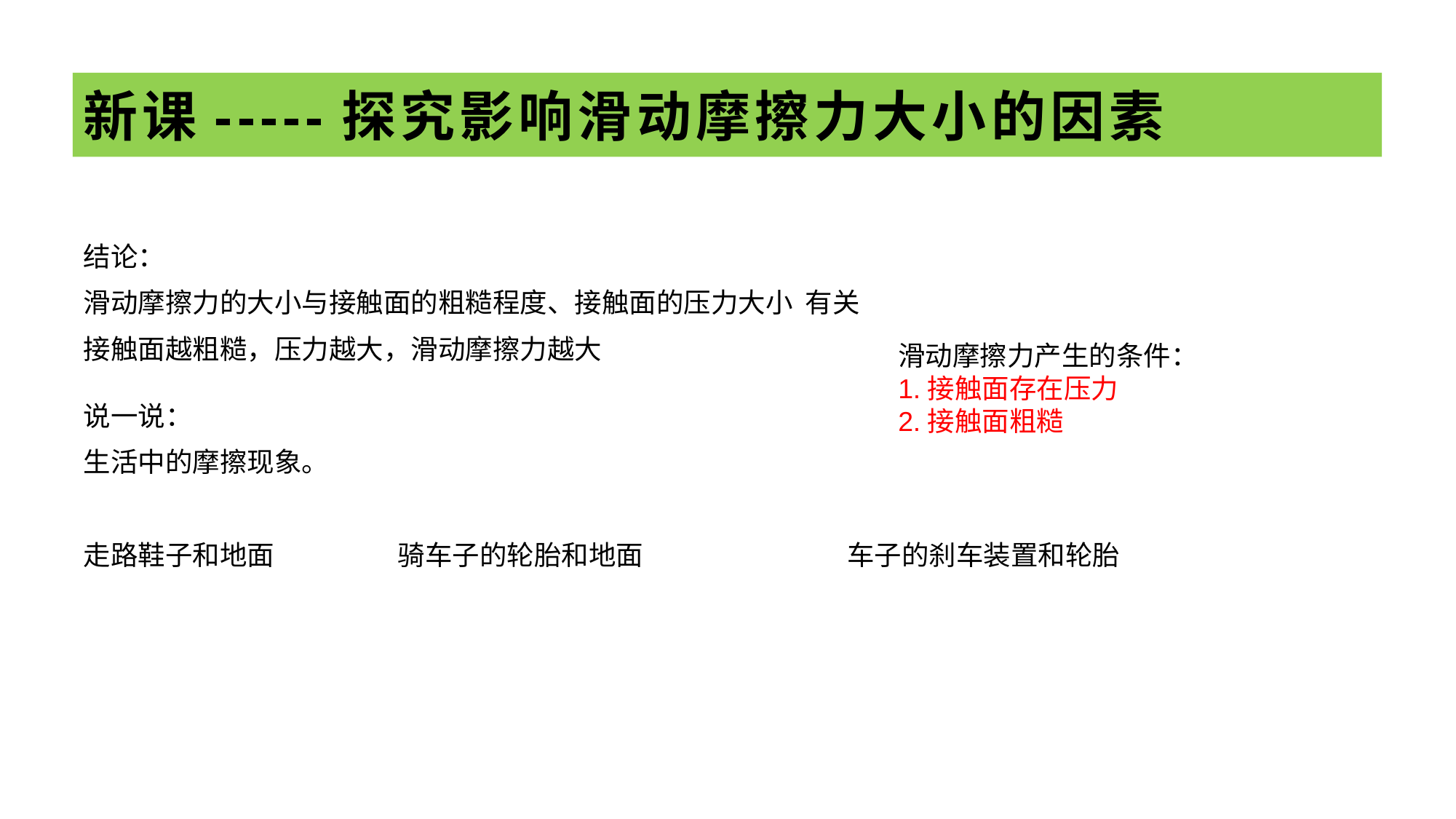

# 新课-----探究影响滑动摩擦力大小的因素
结论：
滑动摩擦力的大小与接触面的粗糙程度、接触面的压力大小  有关
接触面越粗糙，压力越大，滑动摩擦力越大
滑动摩擦力产生的条件：
1.接触面存在压力
2.接触面粗糙
说一说：
生活中的摩擦现象。
走路鞋子和地面                    骑车子的轮胎和地面                                 车子的刹车装置和轮胎